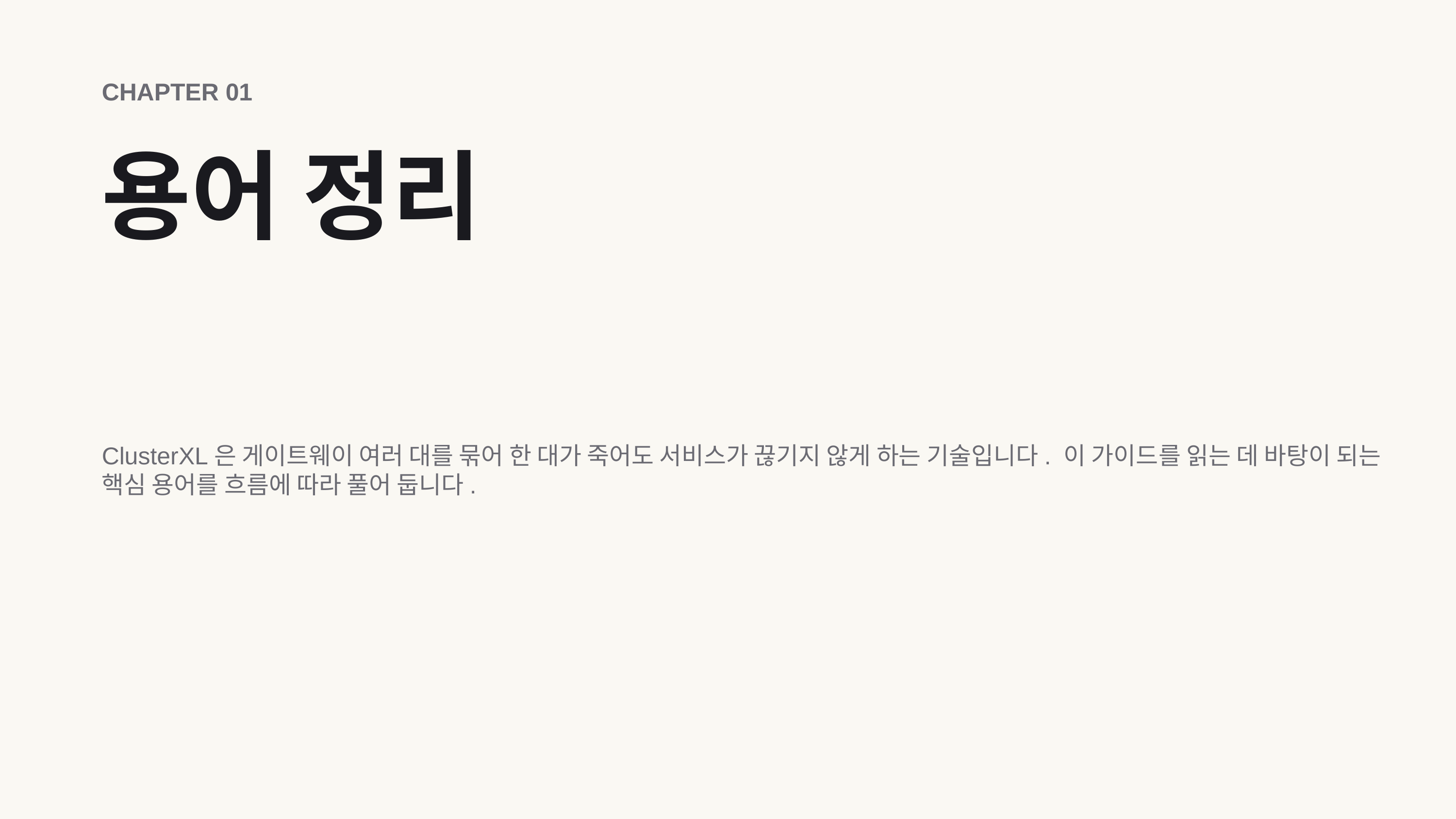

CHAPTER 01
용어 정리
ClusterXL은 게이트웨이 여러 대를 묶어 한 대가 죽어도 서비스가 끊기지 않게 하는 기술입니다. 이 가이드를 읽는 데 바탕이 되는 핵심 용어를 흐름에 따라 풀어 둡니다.